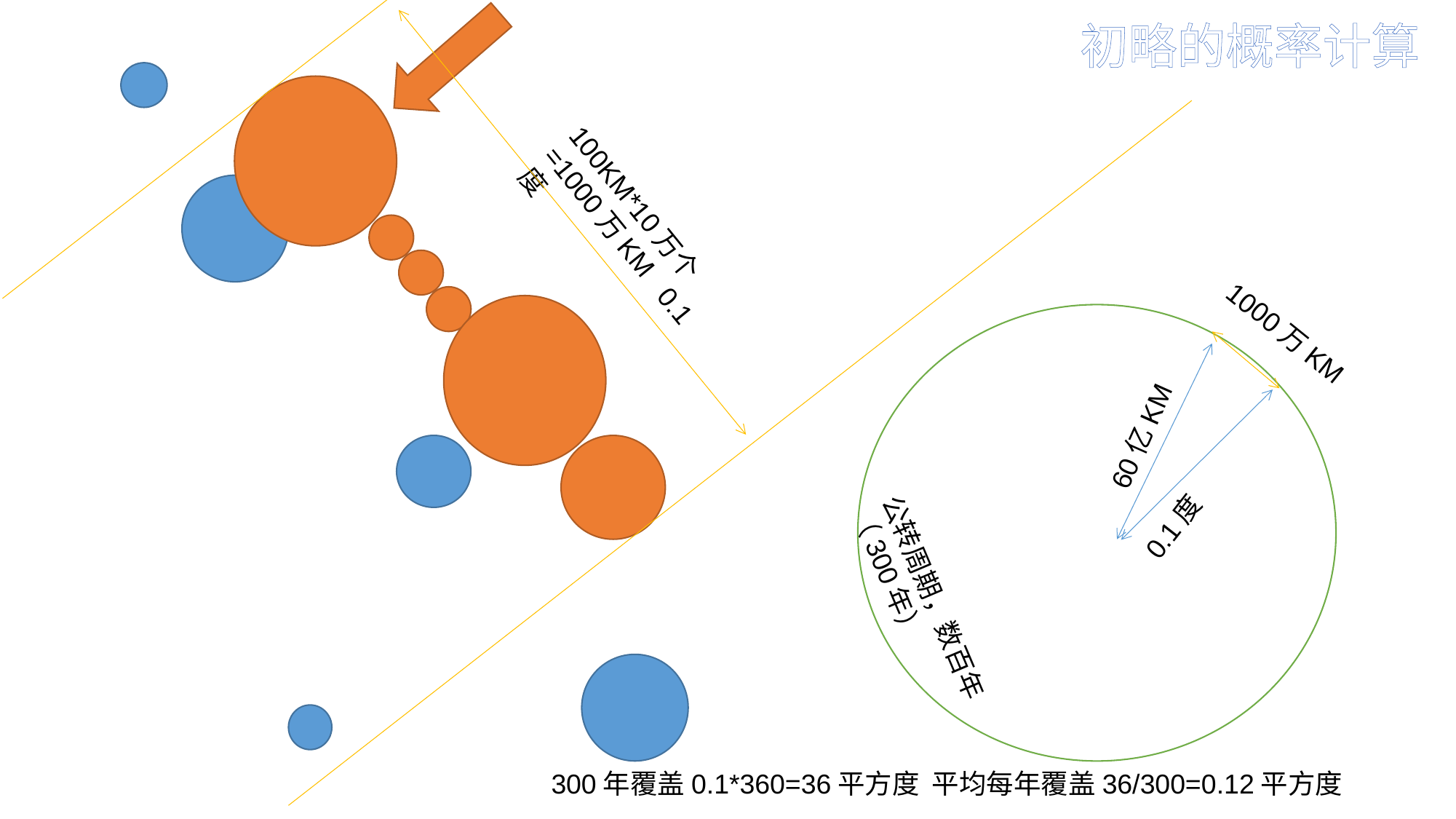

初略的概率计算

100KM*10万个=1000万KM   0.1度

1000万KM
60亿KM

0.1度
公转周期，数百年（300年）

300年覆盖0.1*360=36平方度  平均每年覆盖36/300=0.12平方度